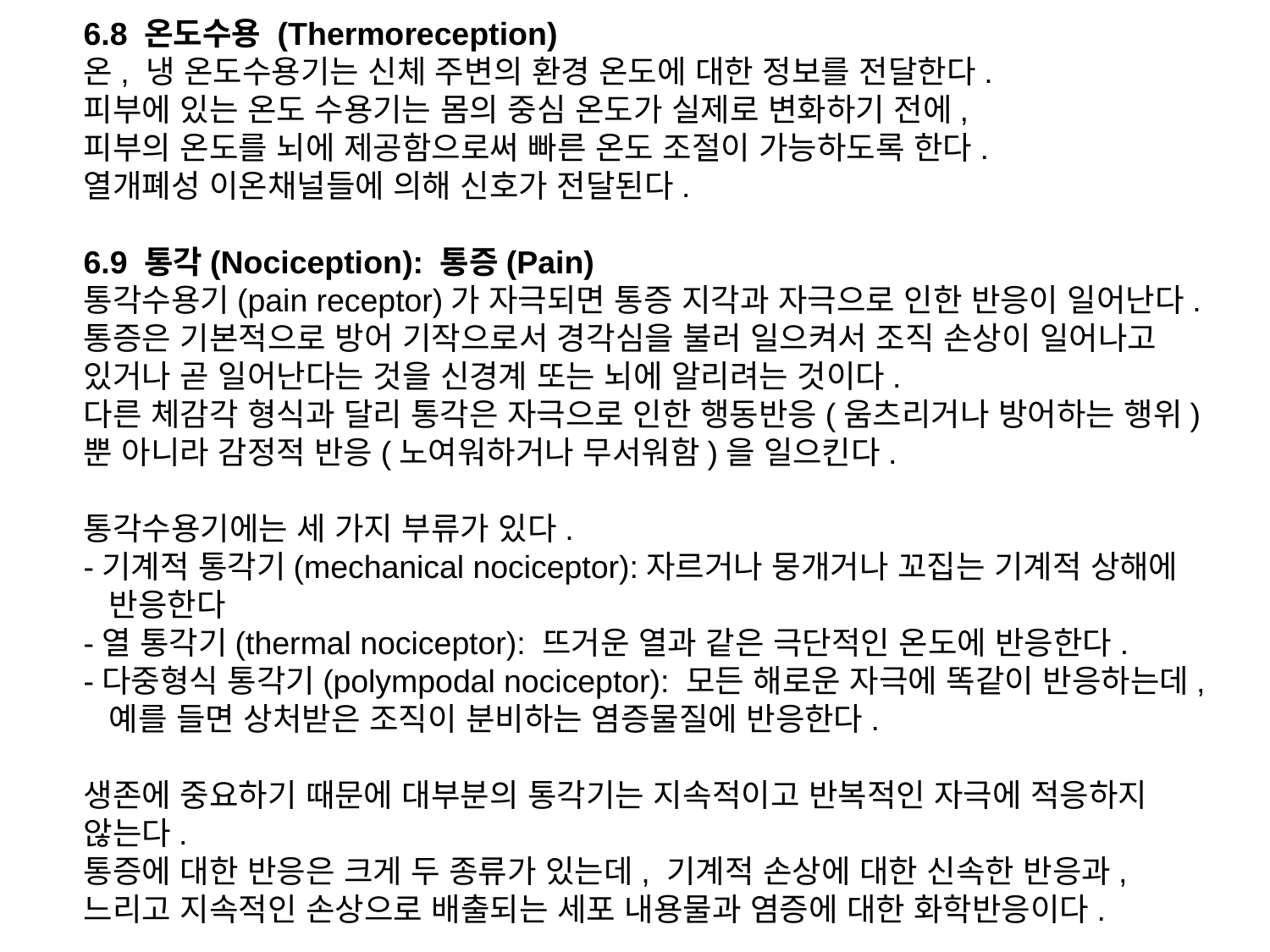

6.8 온도수용 (Thermoreception)
온, 냉 온도수용기는 신체 주변의 환경 온도에 대한 정보를 전달한다.
피부에 있는 온도 수용기는 몸의 중심 온도가 실제로 변화하기 전에,
피부의 온도를 뇌에 제공함으로써 빠른 온도 조절이 가능하도록 한다.
열개폐성 이온채널들에 의해 신호가 전달된다.

6.9 통각(Nociception): 통증(Pain)
통각수용기(pain receptor)가 자극되면 통증 지각과 자극으로 인한 반응이 일어난다.
통증은 기본적으로 방어 기작으로서 경각심을 불러 일으켜서 조직 손상이 일어나고
있거나 곧 일어난다는 것을 신경계 또는 뇌에 알리려는 것이다.
다른 체감각 형식과 달리 통각은 자극으로 인한 행동반응(움츠리거나 방어하는 행위)
뿐 아니라 감정적 반응(노여워하거나 무서워함)을 일으킨다.

통각수용기에는 세 가지 부류가 있다.
-기계적 통각기(mechanical nociceptor):자르거나 뭉개거나 꼬집는 기계적 상해에
  반응한다
-열 통각기(thermal nociceptor): 뜨거운 열과 같은 극단적인 온도에 반응한다.
-다중형식 통각기(polympodal nociceptor): 모든 해로운 자극에 똑같이 반응하는데,
  예를 들면 상처받은 조직이 분비하는 염증물질에 반응한다.

생존에 중요하기 때문에 대부분의 통각기는 지속적이고 반복적인 자극에 적응하지
않는다.
통증에 대한 반응은 크게 두 종류가 있는데, 기계적 손상에 대한 신속한 반응과,
느리고 지속적인 손상으로 배출되는 세포 내용물과 염증에 대한 화학반응이다.